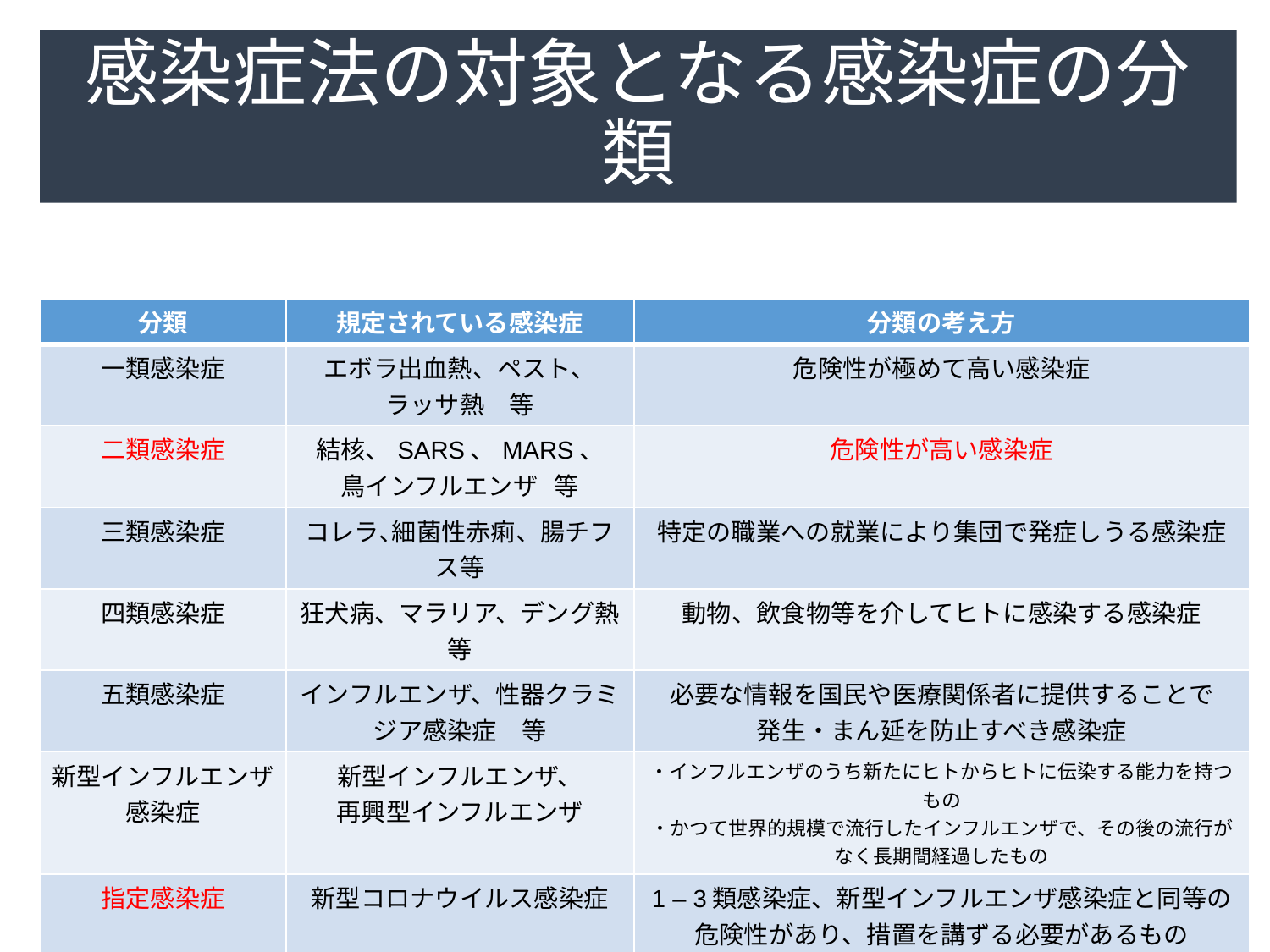

# 感染症法の対象となる感染症の分類
| 分類 | 規定されている感染症 | 分類の考え方 |
| --- | --- | --- |
| 一類感染症 | エボラ出血熱、ペスト、 ラッサ熱　等 | 危険性が極めて高い感染症 |
| 二類感染症 | 結核、SARS、MARS、 鳥インフルエンザ 等 | 危険性が高い感染症 |
| 三類感染症 | コレラ､細菌性赤痢、腸チフス等 | 特定の職業への就業により集団で発症しうる感染症 |
| 四類感染症 | 狂犬病、マラリア、デング熱等 | 動物、飲食物等を介してヒトに感染する感染症 |
| 五類感染症 | インフルエンザ、性器クラミジア感染症　等 | 必要な情報を国民や医療関係者に提供することで 発生・まん延を防止すべき感染症 |
| 新型インフルエンザ感染症 | 新型インフルエンザ、 再興型インフルエンザ | ・インフルエンザのうち新たにヒトからヒトに伝染する能力を持つもの ・かつて世界的規模で流行したインフルエンザで、その後の流行がなく長期間経過したもの |
| 指定感染症 | 新型コロナウイルス感染症 | 1 – 3類感染症、新型インフルエンザ感染症と同等の 危険性があり、措置を講ずる必要があるもの |